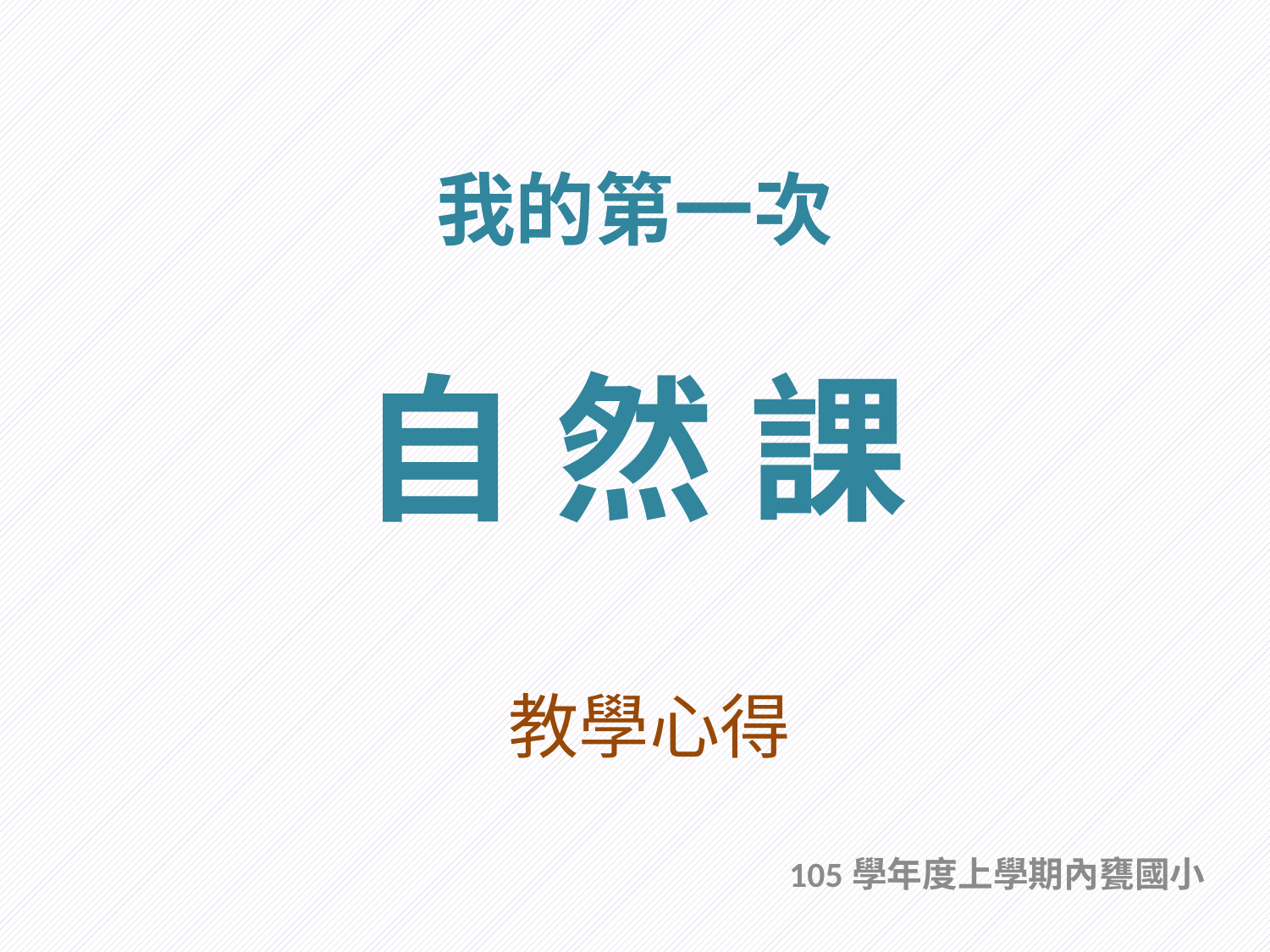

# 我的第一次 自 然 課
教學心得
105學年度上學期內甕國小